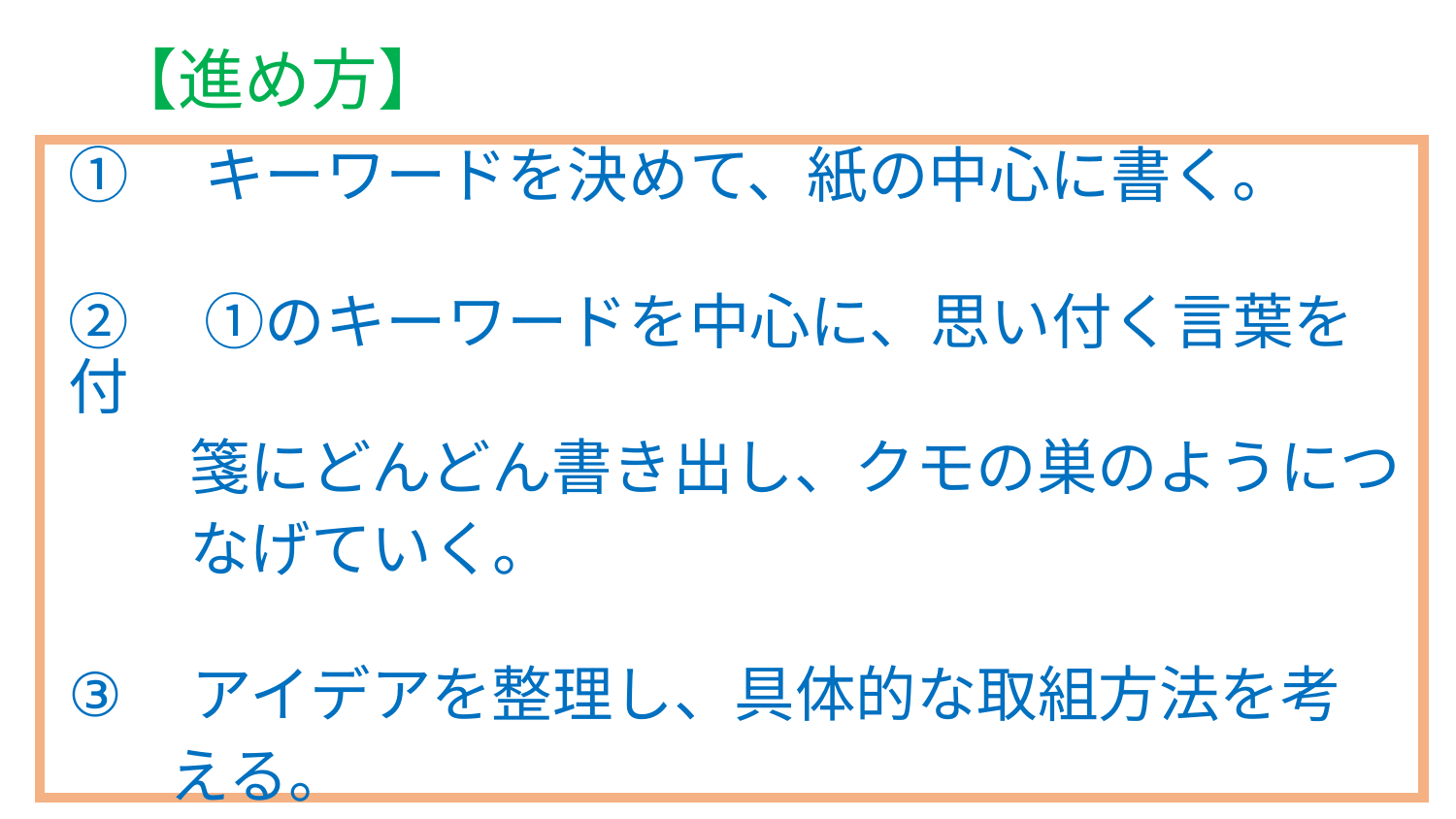

# 【進め方】

①　キーワードを決めて、紙の中心に書く。

②　①のキーワードを中心に、思い付く言葉を付
　　箋にどんどん書き出し、クモの巣のようにつ
　　なげていく。

  アイデアを整理し、具体的な取組方法を考
　   える。